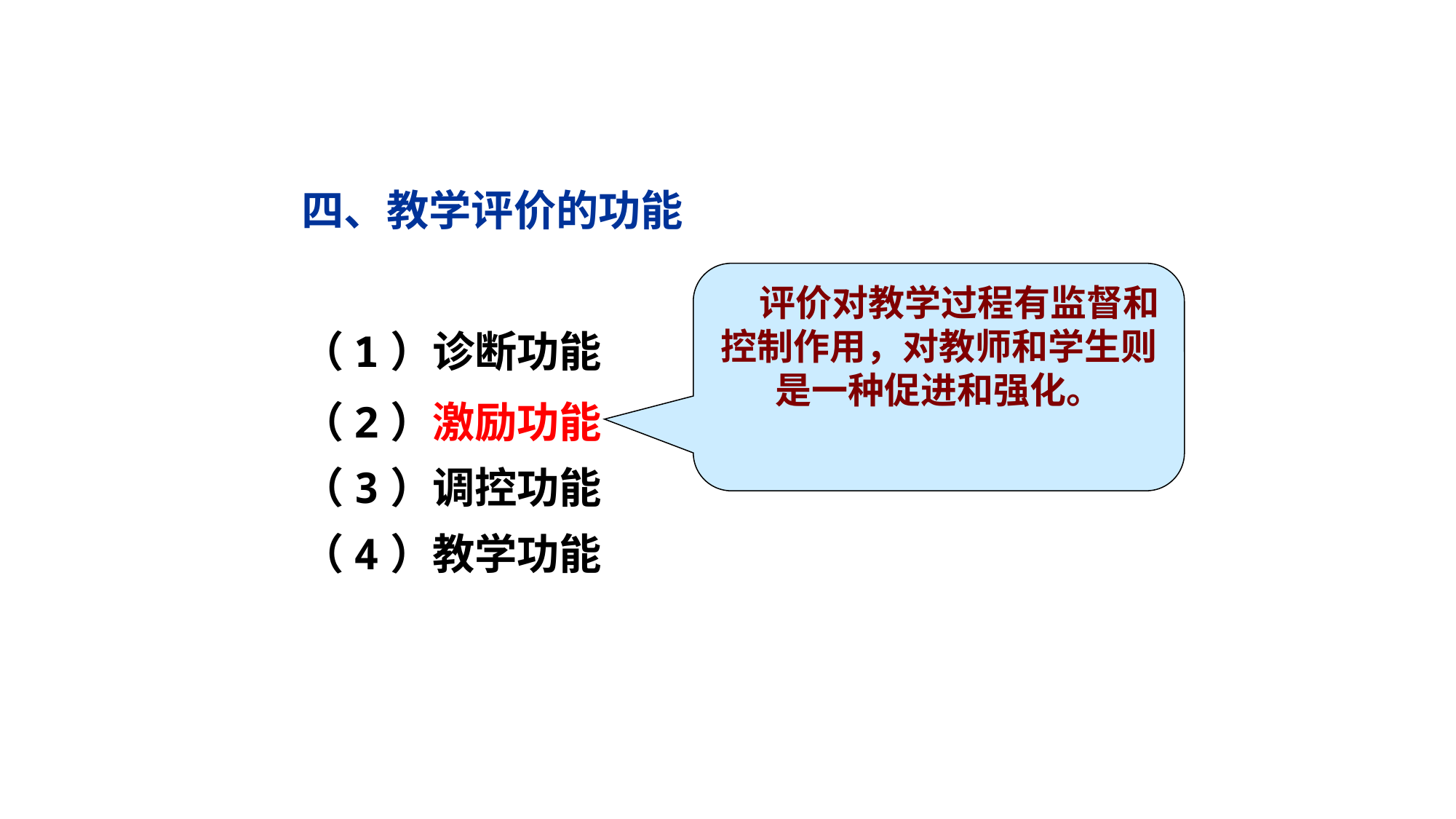

四、教学评价的功能

（1）诊断功能
（2）激励功能
（3）调控功能
（4）教学功能
    评价对教学过程有监督和控制作用，对教师和学生则是一种促进和强化。